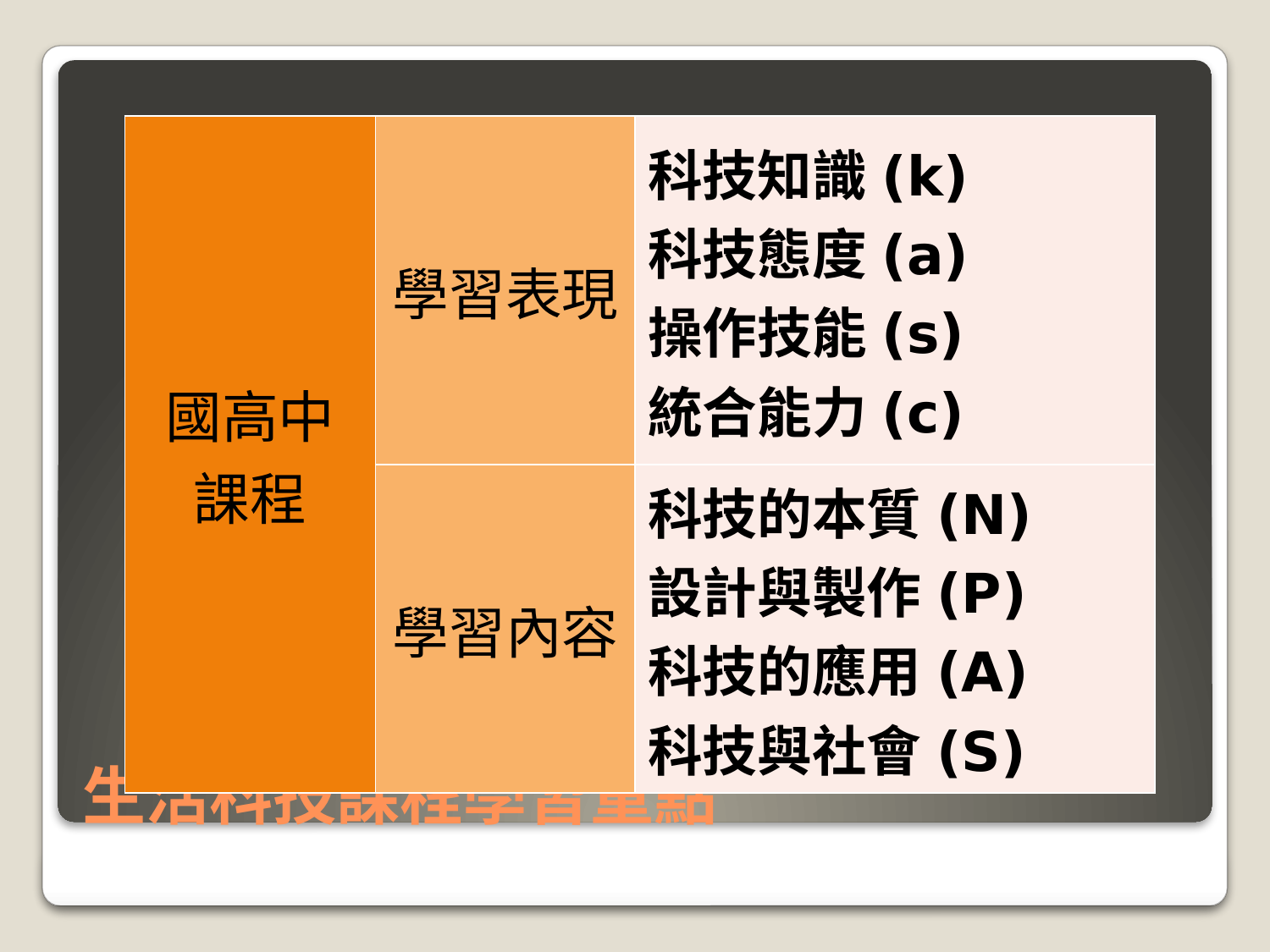

| 國高中課程 | 學習表現 | 科技知識(k) 科技態度(a) 操作技能(s) 統合能力(c) |
| --- | --- | --- |
|  | 學習內容 | 科技的本質(N) 設計與製作(P) 科技的應用(A) 科技與社會(S) |
# 生活科技課程學習重點